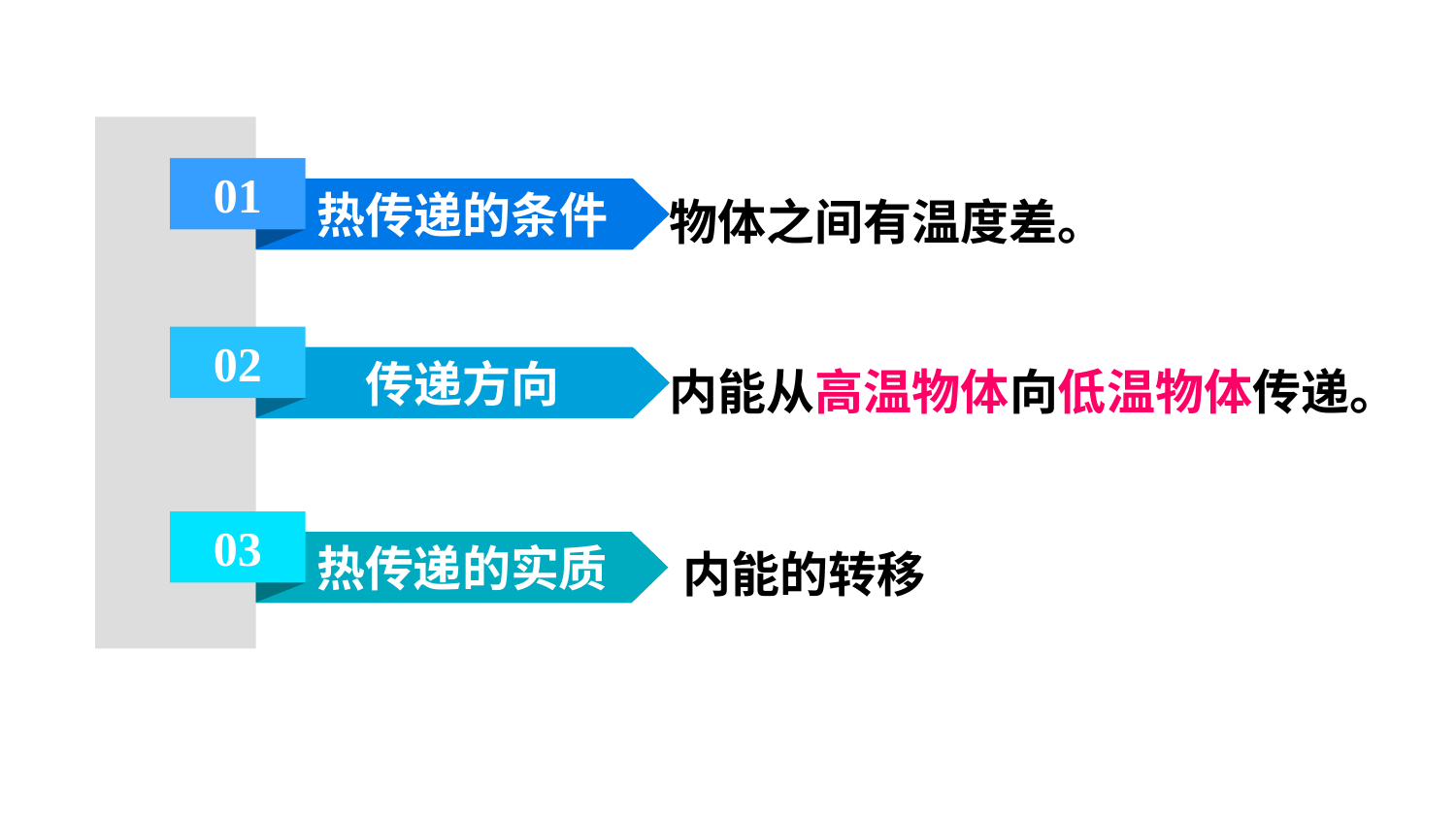

01
热传递的条件
物体之间有温度差。

02
传递方向
内能从高温物体向低温物体传递。

03
热传递的实质
内能的转移